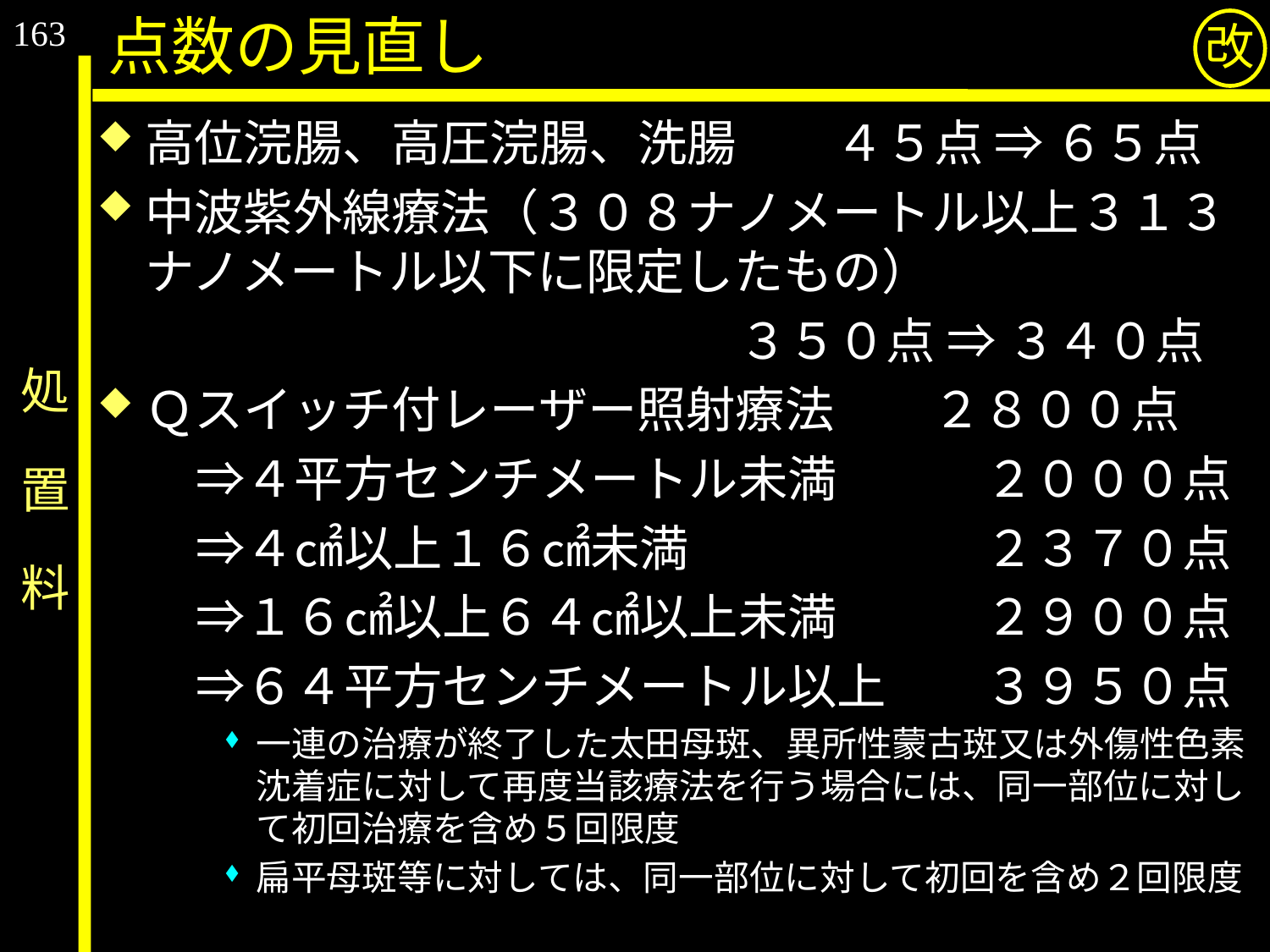

163
点数の見直し
改

高位浣腸、高圧浣腸、洗腸　　４５点 ⇒ ６５点
中波紫外線療法（３０８ナノメートル以上３１３ナノメートル以下に限定したもの）
　　　　　　　　　　　　　３５０点 ⇒ ３４０点
Ｑスイッチ付レーザー照射療法　　２８００点
　　⇒４平方センチメートル未満　　　２０００点
　　⇒４㎠以上１６㎠未満　　　　　　２３７０点
　　⇒１６㎠以上６４㎠以上未満　　　２９００点
　　⇒６４平方センチメートル以上　　３９５０点
一連の治療が終了した太田母斑、異所性蒙古斑又は外傷性色素沈着症に対して再度当該療法を行う場合には、同一部位に対して初回治療を含め５回限度
扁平母斑等に対しては、同一部位に対して初回を含め２回限度
# 処　置　料